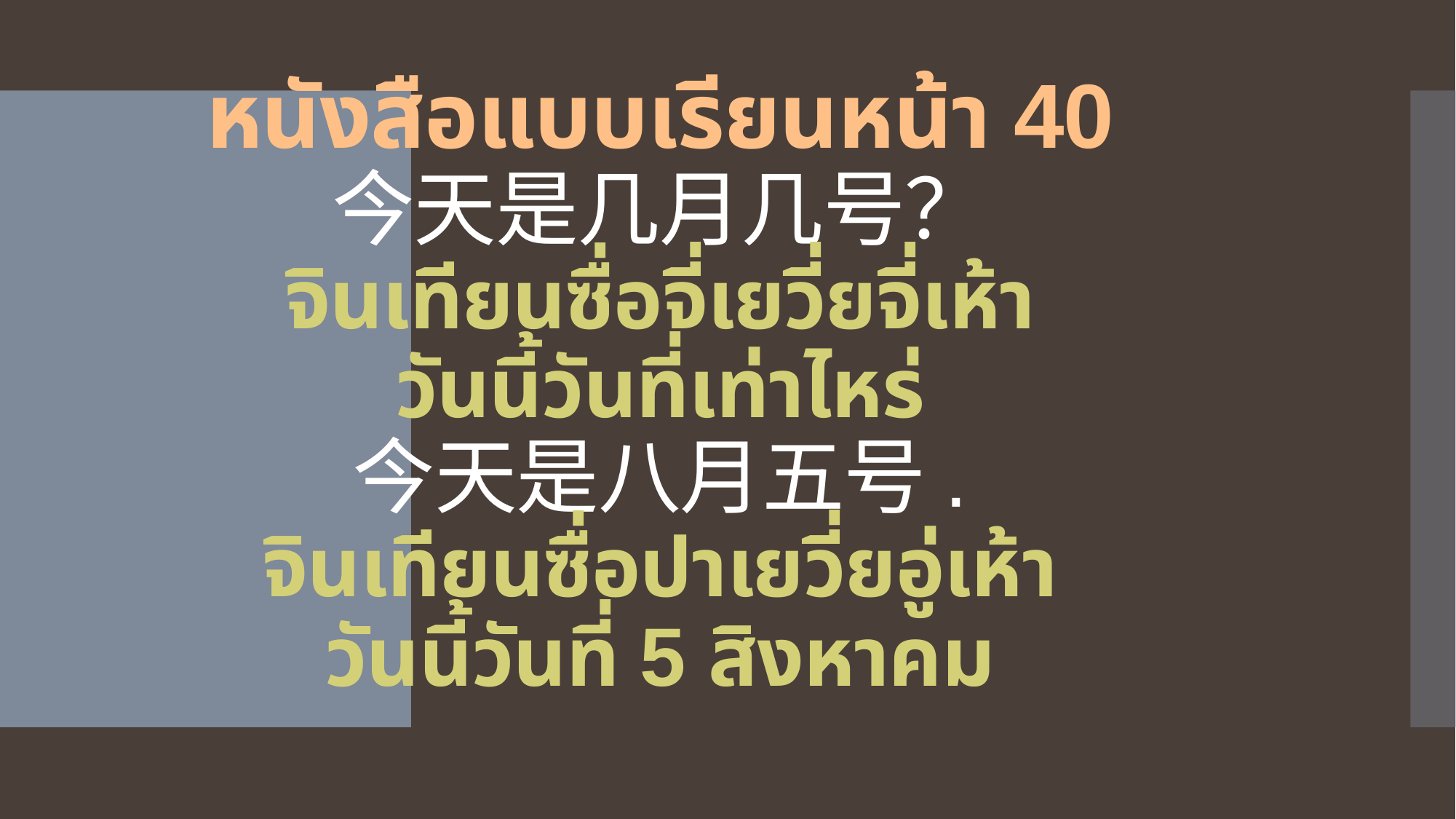

# หนังสือแบบเรียนหน้า 40 今天是几月几号？ จินเทียนซื่อจี่เยวี่ยจี่เห้า วันนี้วันที่เท่าไหร่ 今天是八月五号. จินเทียนซื่อปาเยวี่ยอู่เห้า วันนี้วันที่ 5 สิงหาคม